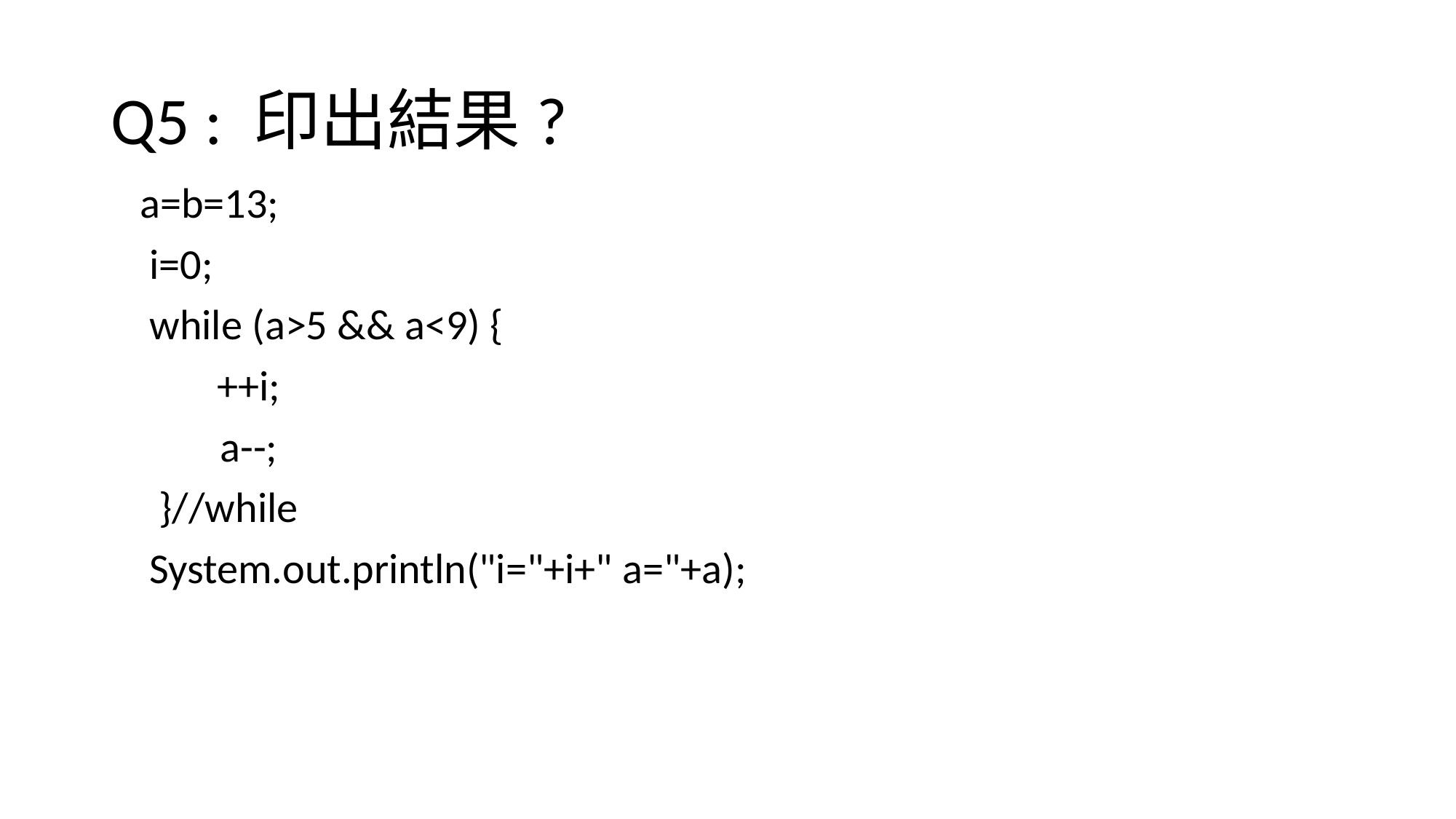

# Q5 : 印出結果?
   a=b=13;
    i=0;
    while (a>5 && a<9) {
           ++i;
	a--;
     }//while
    System.out.println("i="+i+" a="+a);